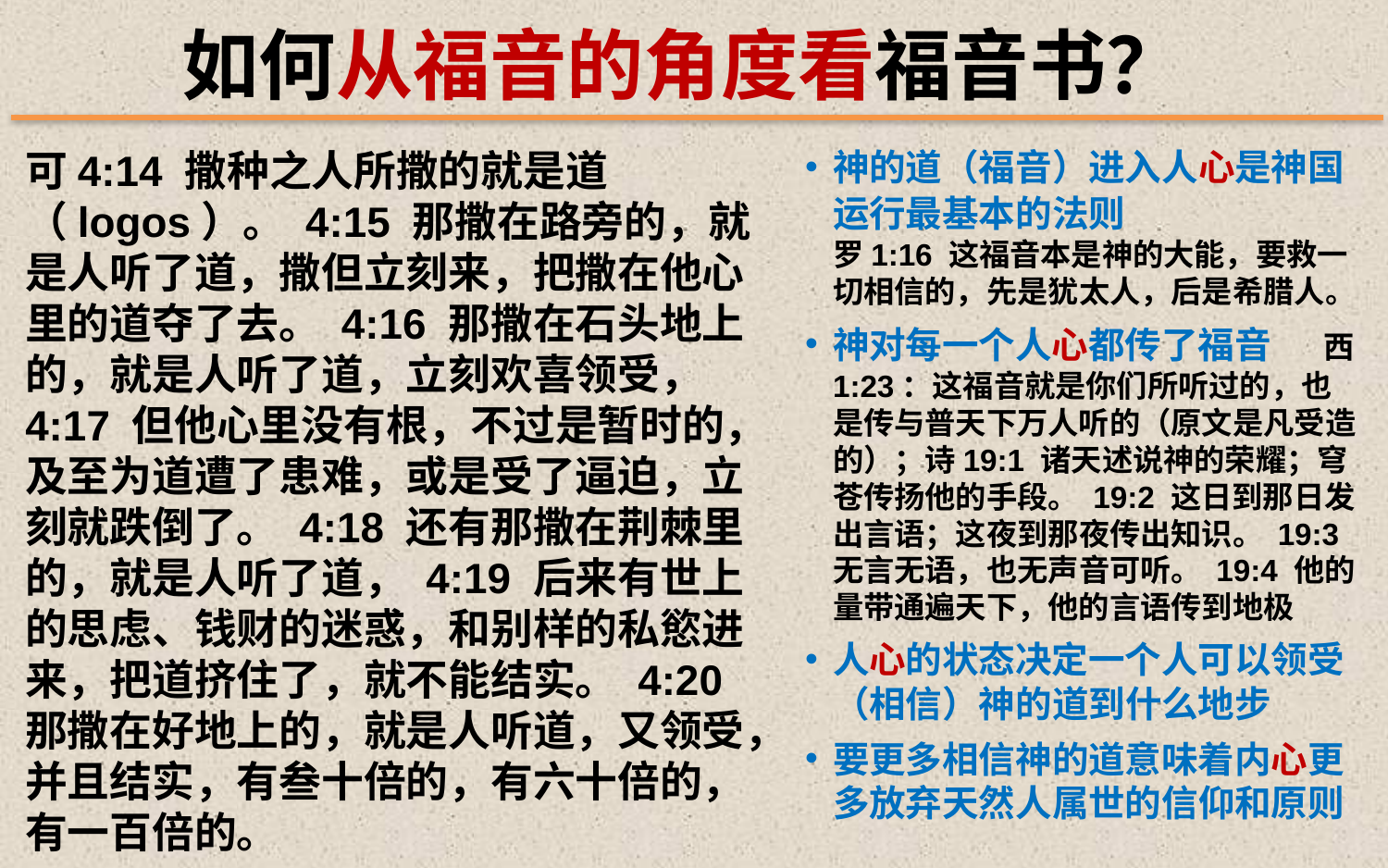

如何从福音的角度看福音书？
可4:14 撒种之人所撒的就是道 （logos）。 4:15 那撒在路旁的，就是人听了道，撒但立刻来，把撒在他心里的道夺了去。 4:16 那撒在石头地上的，就是人听了道，立刻欢喜领受， 4:17 但他心里没有根，不过是暂时的，及至为道遭了患难，或是受了逼迫，立刻就跌倒了。 4:18 还有那撒在荆棘里的，就是人听了道， 4:19 后来有世上的思虑、钱财的迷惑，和别样的私慾进来，把道挤住了，就不能结实。 4:20 那撒在好地上的，就是人听道，又领受，并且结实，有叁十倍的，有六十倍的，有一百倍的。
神的道（福音）进入人心是神国运行最基本的法则	           罗1:16 这福音本是神的大能，要救一切相信的，先是犹太人，后是希腊人。
神对每一个人心都传了福音      西1:23：这福音就是你们所听过的，也是传与普天下万人听的（原文是凡受造的）；诗19:1 诸天述说神的荣耀；穹苍传扬他的手段。 19:2 这日到那日发出言语；这夜到那夜传出知识。 19:3 无言无语，也无声音可听。 19:4 他的量带通遍天下，他的言语传到地极
人心的状态决定一个人可以领受（相信）神的道到什么地步
要更多相信神的道意味着内心更多放弃天然人属世的信仰和原则